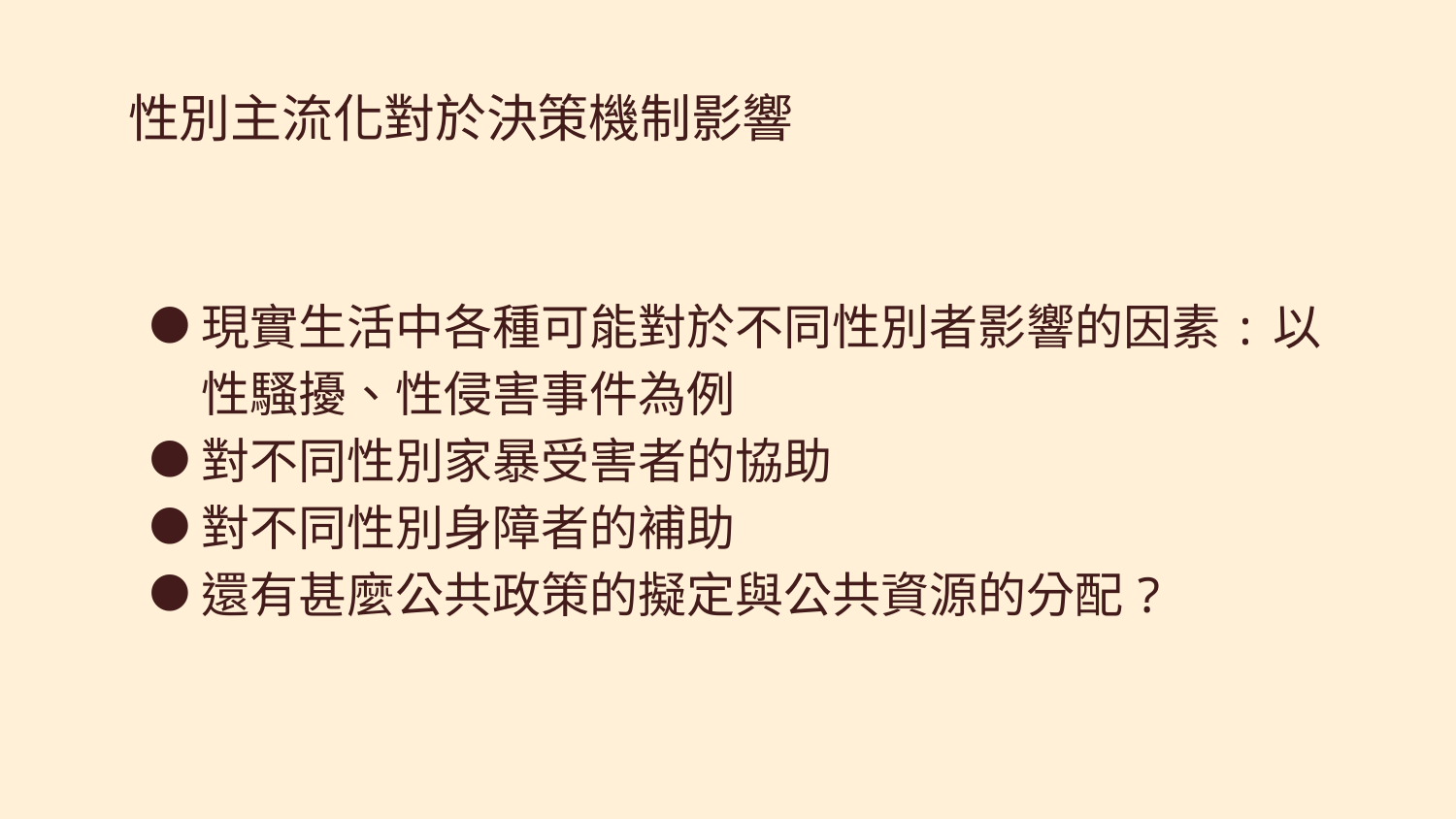

# 性別主流化對於決策機制影響
現實生活中各種可能對於不同性別者影響的因素:以性騷擾、性侵害事件為例
對不同性別家暴受害者的協助
對不同性別身障者的補助
還有甚麼公共政策的擬定與公共資源的分配?